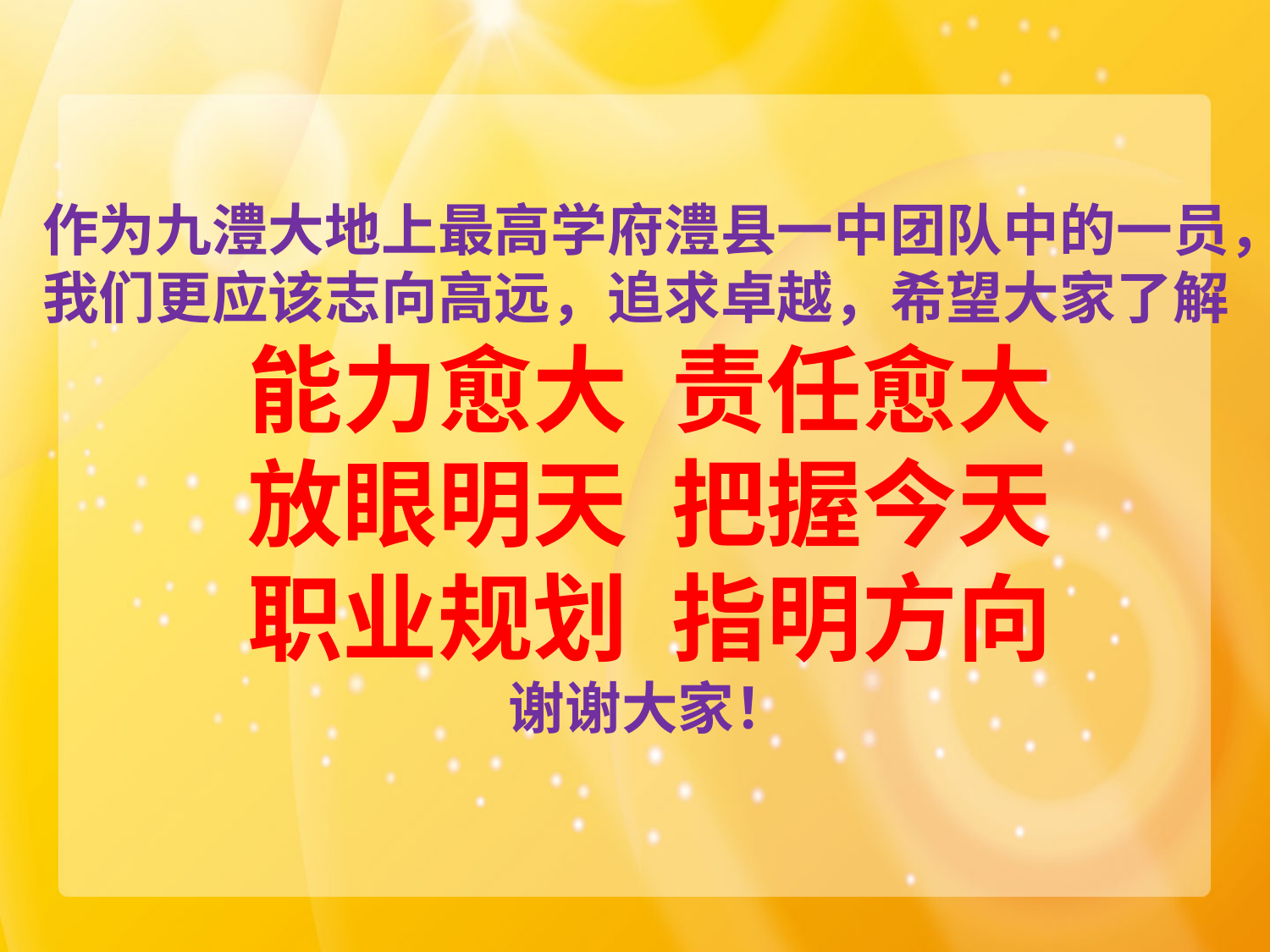

作为九澧大地上最高学府澧县一中团队中的一员，我们更应该志向高远，追求卓越，希望大家了解
能力愈大  责任愈大
放眼明天  把握今天
职业规划  指明方向
谢谢大家！